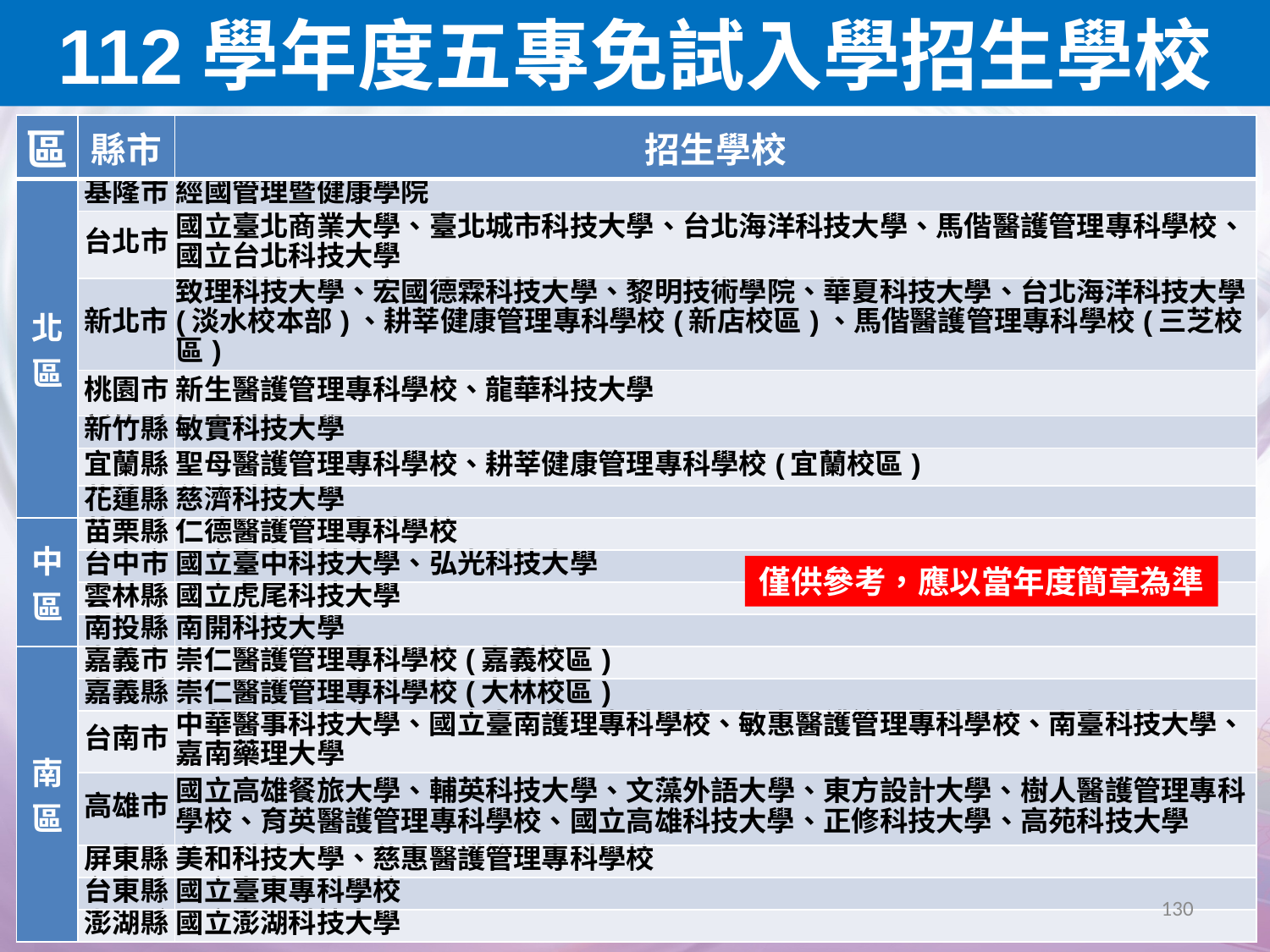

112學年度五專免試入學招生學校
| 區 | 縣市 | 招生學校 |
| --- | --- | --- |
| 北區 | 基隆市 | 經國管理暨健康學院 |
|  | 台北市 | 國立臺北商業大學、臺北城市科技大學、台北海洋科技大學、馬偕醫護管理專科學校、國立台北科技大學 |
|  | 新北市 | 致理科技大學、宏國德霖科技大學、黎明技術學院、華夏科技大學、台北海洋科技大學(淡水校本部)、耕莘健康管理專科學校(新店校區)、馬偕醫護管理專科學校(三芝校區) |
|  | 桃園市 | 新生醫護管理專科學校、龍華科技大學 |
|  | 新竹縣 | 敏實科技大學 |
|  | 宜蘭縣 | 聖母醫護管理專科學校、耕莘健康管理專科學校(宜蘭校區) |
|  | 花蓮縣 | 慈濟科技大學 |
| 中區 | 苗栗縣 | 仁德醫護管理專科學校 |
|  | 台中市 | 國立臺中科技大學、弘光科技大學 |
|  | 雲林縣 | 國立虎尾科技大學 |
|  | 南投縣 | 南開科技大學 |
| 南區 | 嘉義市 | 崇仁醫護管理專科學校(嘉義校區) |
|  | 嘉義縣 | 崇仁醫護管理專科學校(大林校區) |
|  | 台南市 | 中華醫事科技大學、國立臺南護理專科學校、敏惠醫護管理專科學校、南臺科技大學、嘉南藥理大學 |
|  | 高雄市 | 國立高雄餐旅大學、輔英科技大學、文藻外語大學、東方設計大學、樹人醫護管理專科學校、育英醫護管理專科學校、國立高雄科技大學、正修科技大學、高苑科技大學 |
|  | 屏東縣 | 美和科技大學、慈惠醫護管理專科學校 |
|  | 台東縣 | 國立臺東專科學校 |
|  | 澎湖縣 | 國立澎湖科技大學 |
僅供參考，應以當年度簡章為準
130